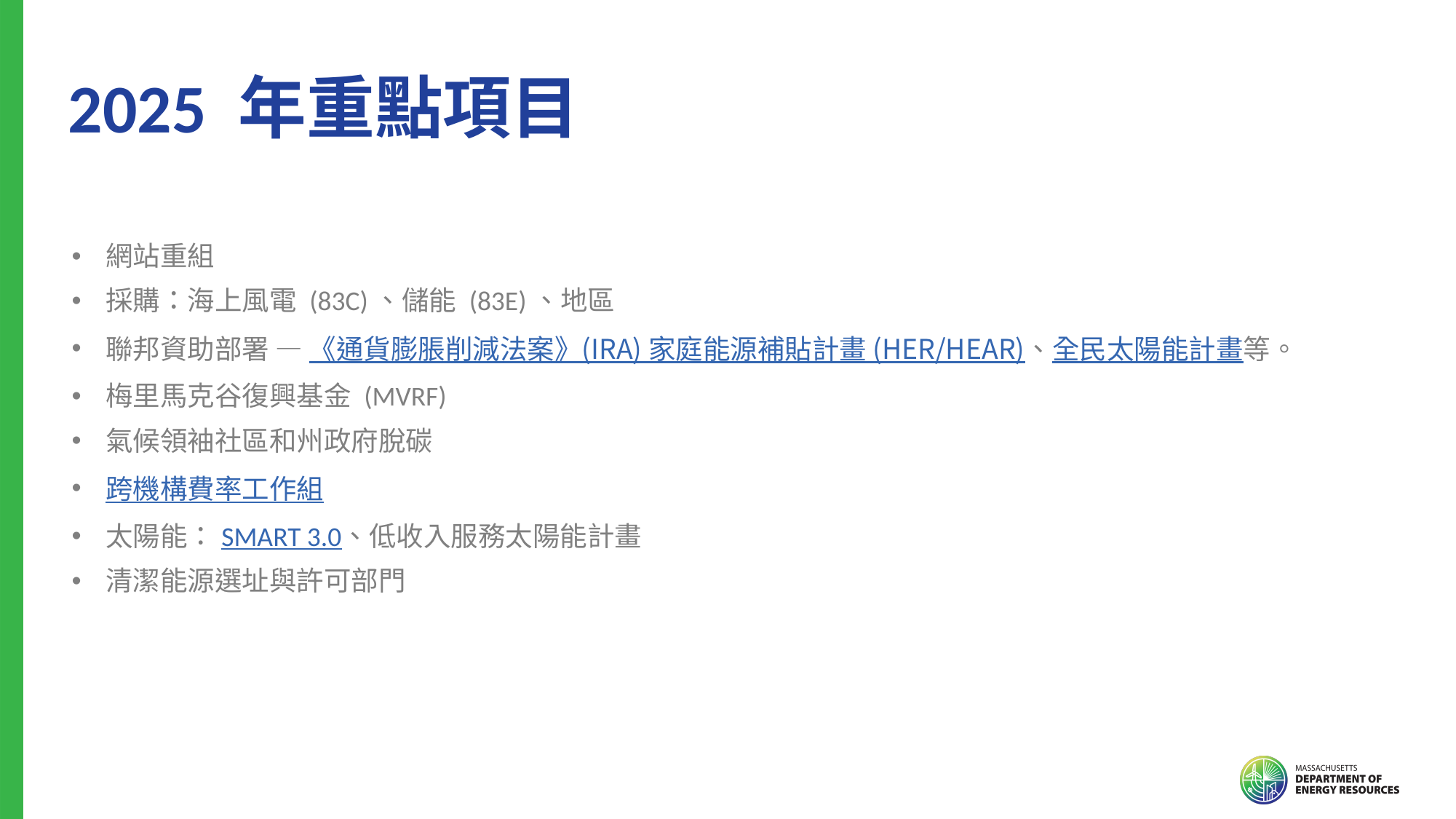

2025 年重點項目
網站重組
採購：海上風電 (83C)、儲能 (83E)、地區
聯邦資助部署 — 《通貨膨脹削減法案》(IRA) 家庭能源補貼計畫 (HER/HEAR)、全民太陽能計畫等。
梅里馬克谷復興基金 (MVRF)
氣候領袖社區和州政府脫碳
跨機構費率工作組
太陽能：SMART 3.0、低收入服務太陽能計畫
清潔能源選址與許可部門